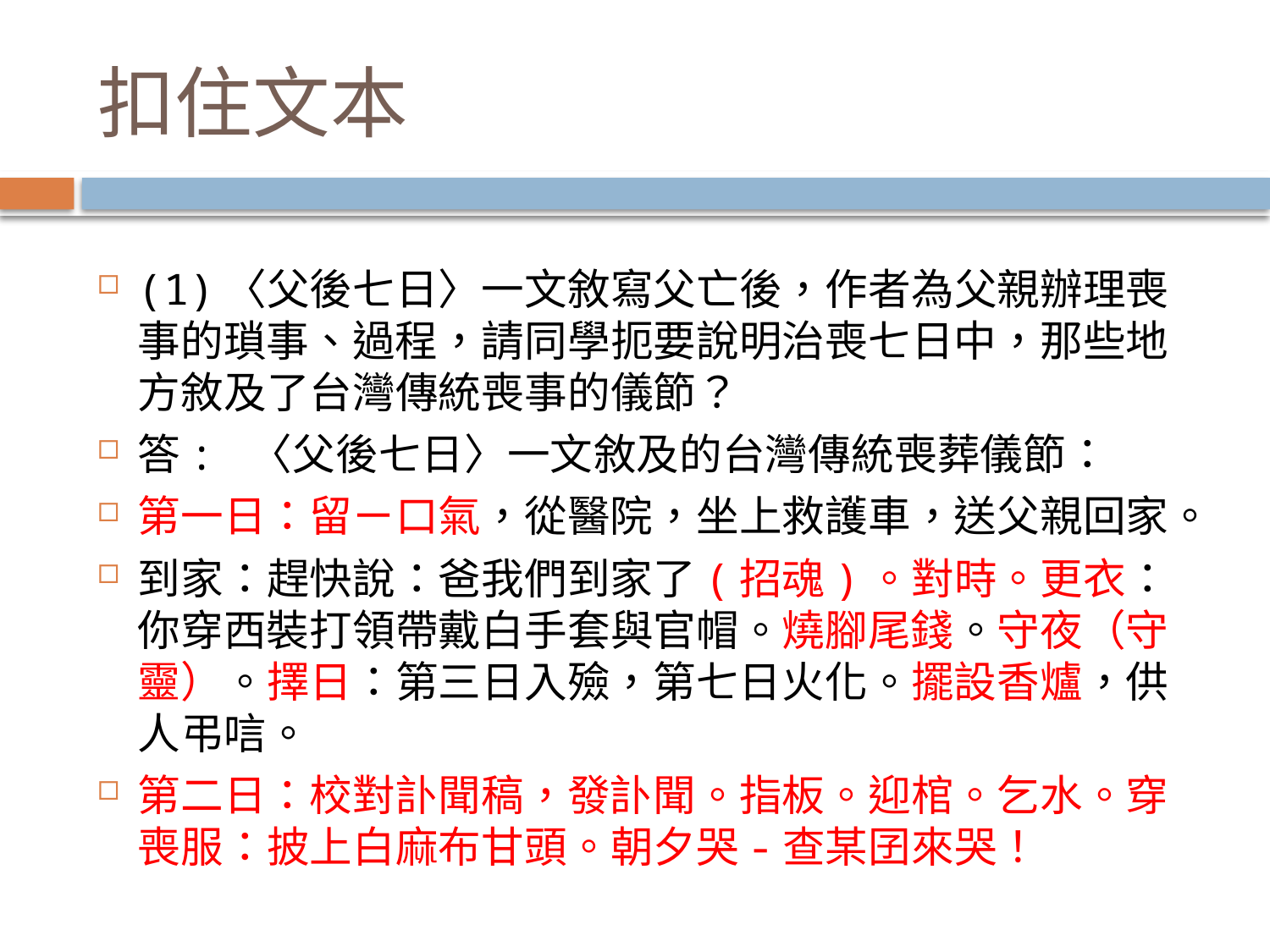

# 扣住文本
(1)〈父後七日〉一文敘寫父亡後，作者為父親辦理喪事的瑣事、過程，請同學扼要說明治喪七日中，那些地方敘及了台灣傳統喪事的儀節？
答: 〈父後七日〉一文敘及的台灣傳統喪葬儀節：
第一日：留ㄧ口氣，從醫院，坐上救護車，送父親回家。
到家：趕快說：爸我們到家了(招魂)。對時。更衣：你穿西裝打領帶戴白手套與官帽。燒腳尾錢。守夜（守靈）。擇日：第三日入殮，第七日火化。擺設香爐，供人弔唁。
第二日：校對訃聞稿，發訃聞。指板。迎棺。乞水。穿喪服：披上白麻布甘頭。朝夕哭-查某囝來哭！